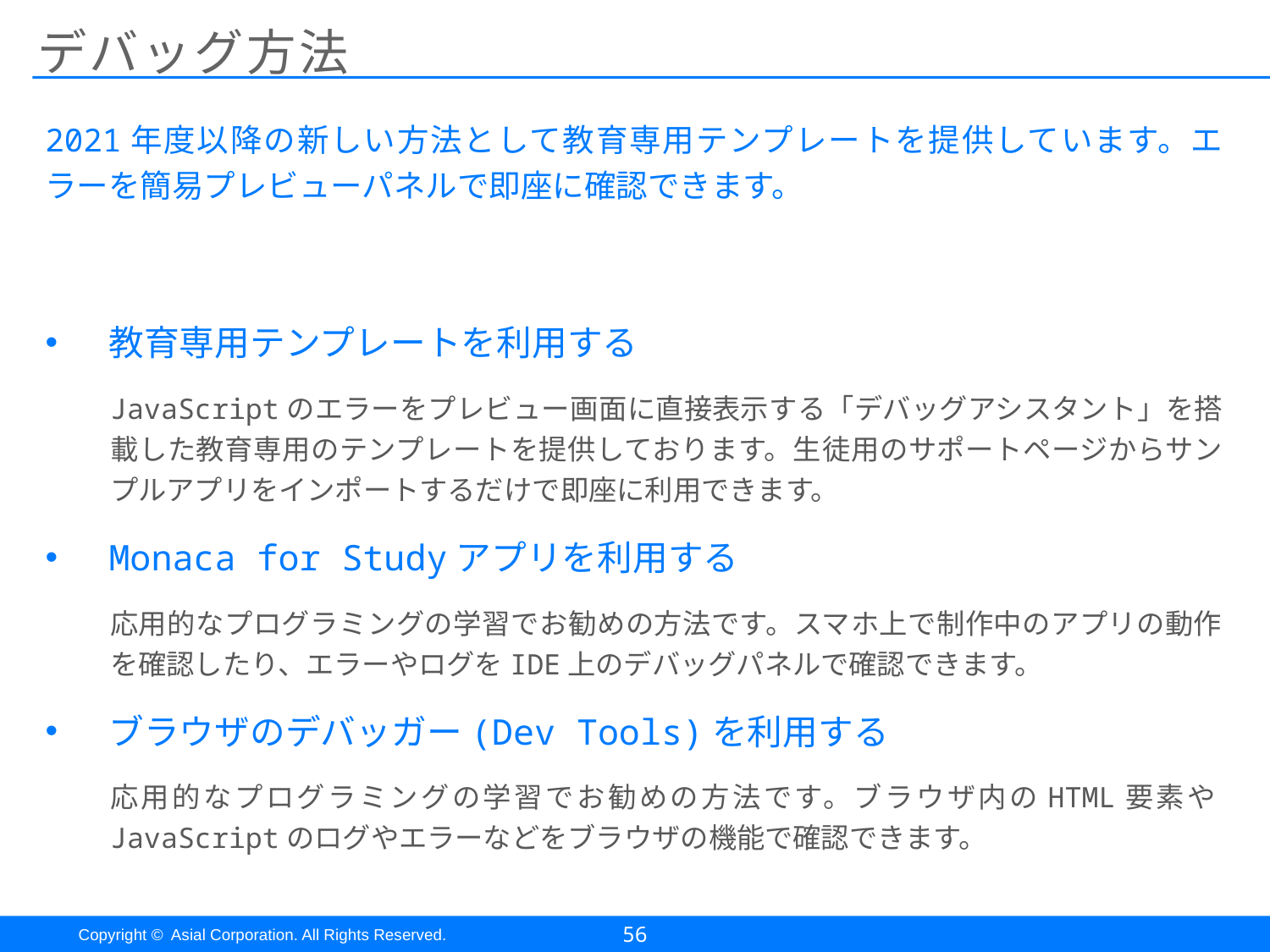

# デバッグ方法
2021年度以降の新しい方法として教育専用テンプレートを提供しています。エラーを簡易プレビューパネルで即座に確認できます。
教育専用テンプレートを利用する
JavaScriptのエラーをプレビュー画面に直接表示する「デバッグアシスタント」を搭載した教育専用のテンプレートを提供しております。生徒用のサポートページからサンプルアプリをインポートするだけで即座に利用できます。
Monaca for Studyアプリを利用する
応用的なプログラミングの学習でお勧めの方法です。スマホ上で制作中のアプリの動作を確認したり、エラーやログをIDE上のデバッグパネルで確認できます。
ブラウザのデバッガー(Dev Tools)を利用する
応用的なプログラミングの学習でお勧めの方法です。ブラウザ内のHTML要素やJavaScriptのログやエラーなどをブラウザの機能で確認できます。
56